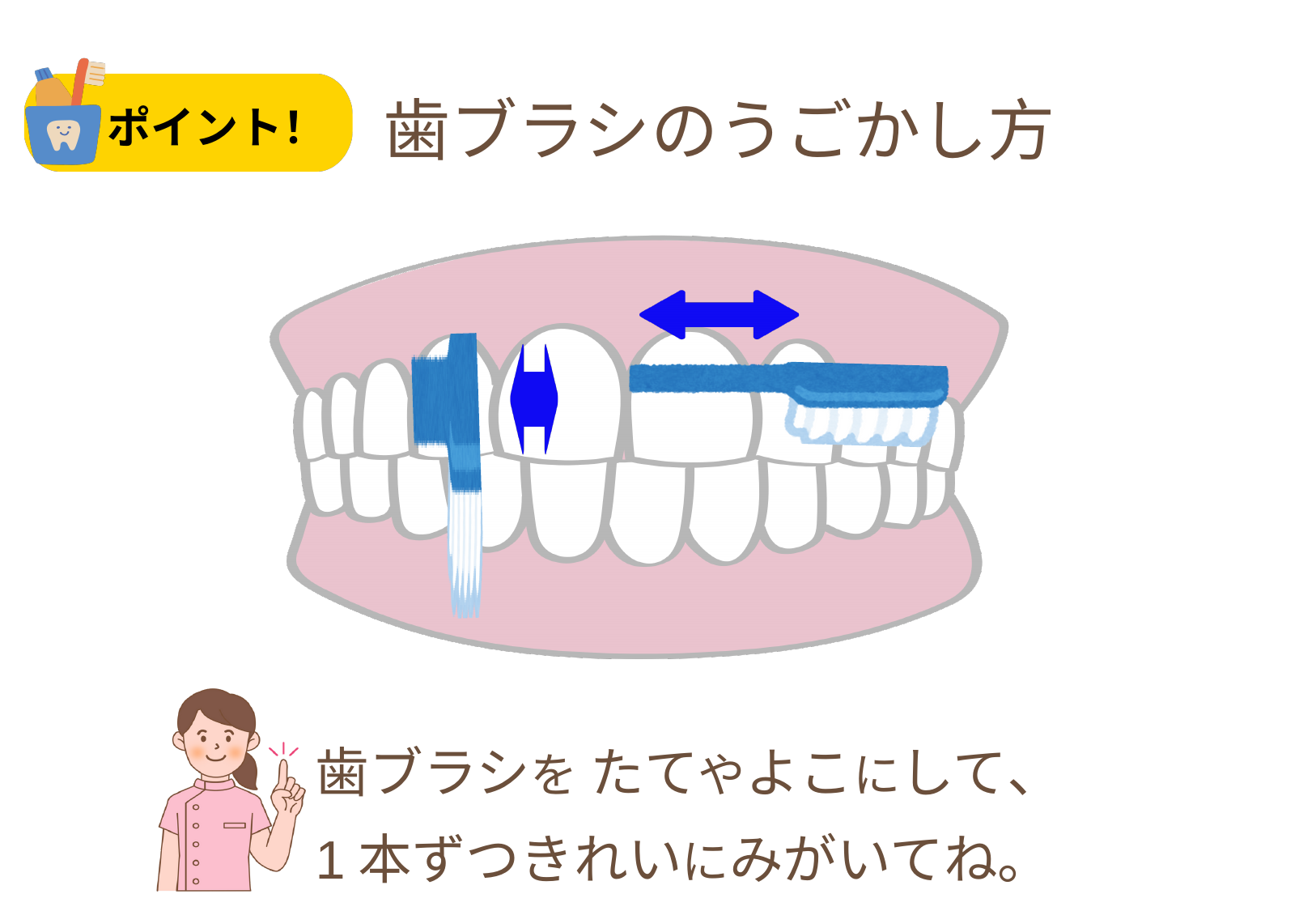

ポイント！
歯ブラシのうごかし方

歯ブラシを たてやよこにして、
1本ずつきれいにみがいてね。